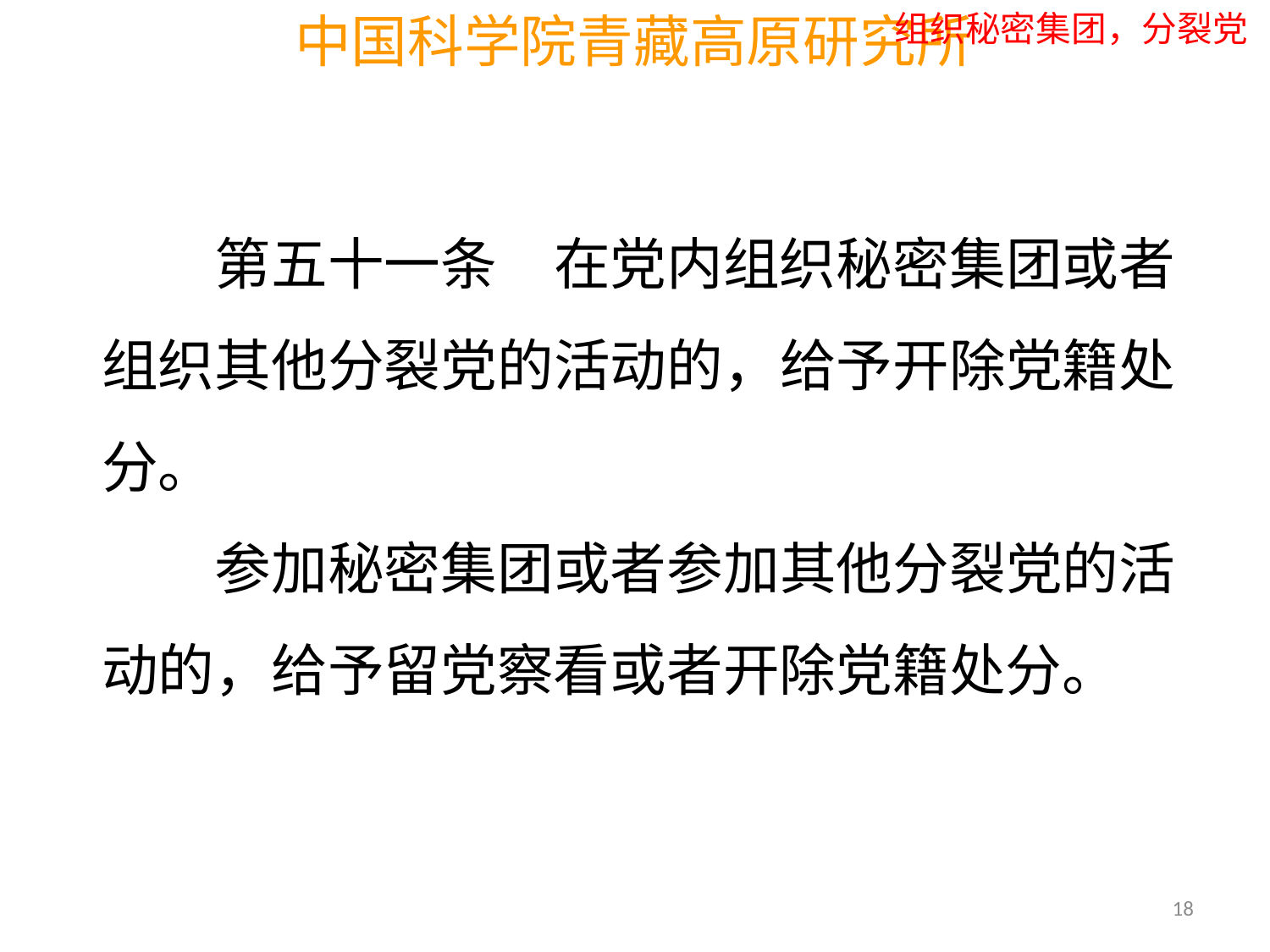

组织秘密集团，分裂党
　　第五十一条　在党内组织秘密集团或者组织其他分裂党的活动的，给予开除党籍处分。
　　参加秘密集团或者参加其他分裂党的活动的，给予留党察看或者开除党籍处分。
18